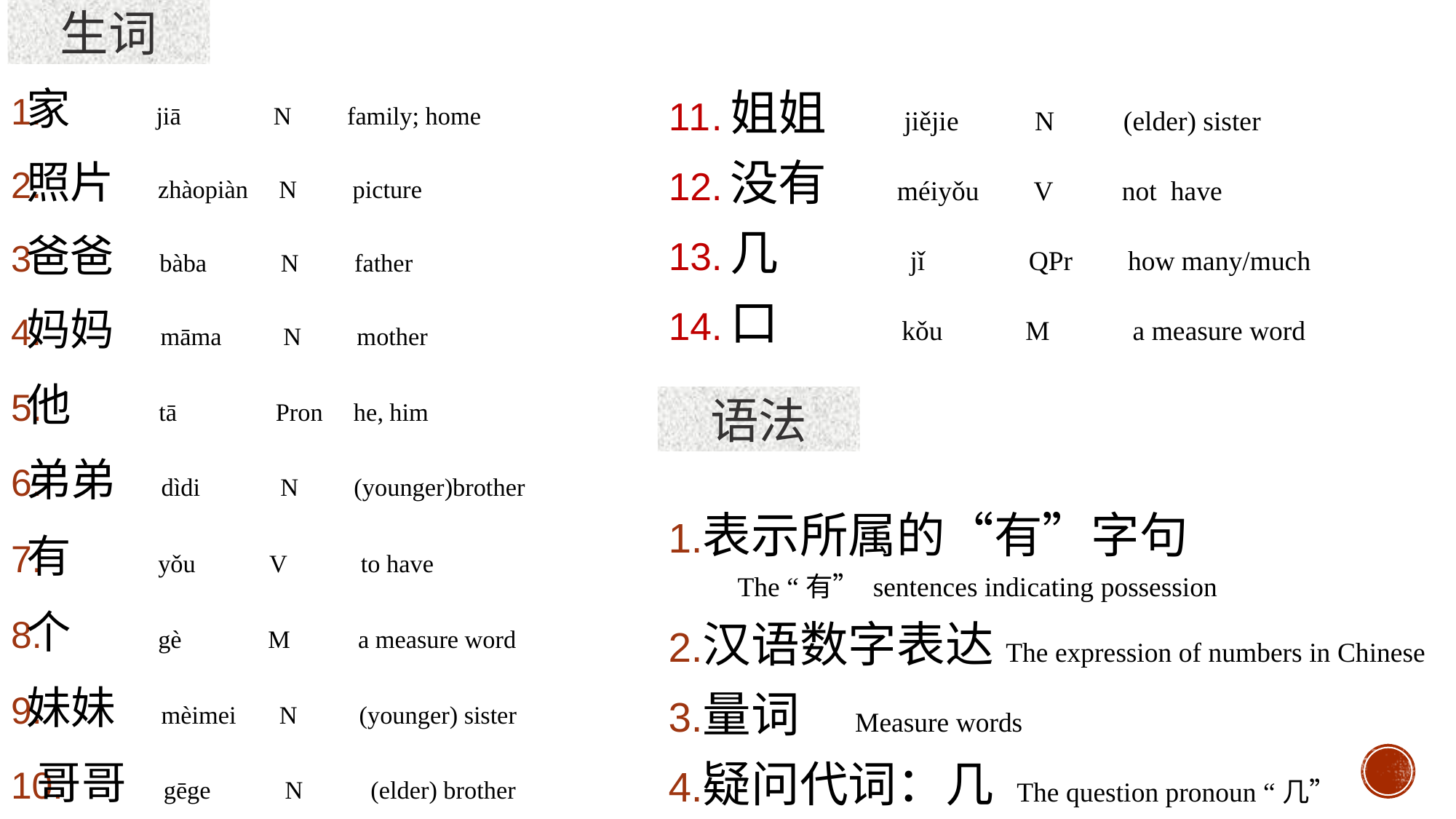

生词
家              jiā               N         family; home
照片      zhàopiàn     N         picture
爸爸       bàba            N         father
妈妈       māma          N         mother
他            tā                Pron     he, him
弟弟     dìdi             N         (younger)brother
有        yǒu            V            to have
个        gè              M           a measure word
妹妹     mèimei       N          (younger) sister
哥哥     gēge            N           (elder) brother
姐姐      jiějie           N          (elder) sister
没有        méiyǒu        V          not  have
几               jǐ               QPr        how many/much
口              kǒu            M            a measure word
语法
表示所属的“有”字句
          The “有” sentences indicating possession
汉语数字表达The expression of numbers in Chinese
量词    Measure words
疑问代词：几 The question pronoun “几”